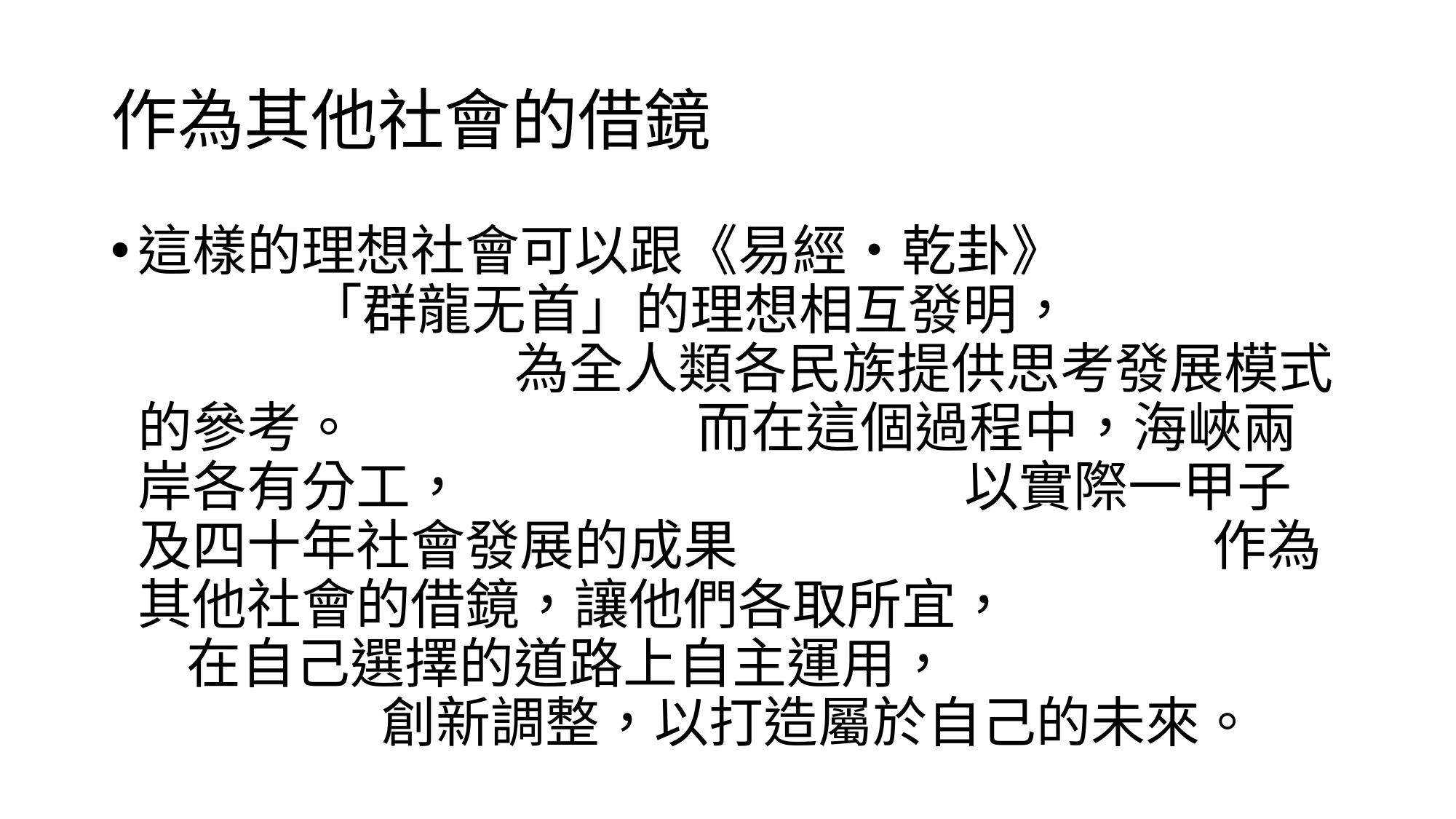

# 作為其他社會的借鏡
這樣的理想社會可以跟《易經‧乾卦》                                     「群龍无首」的理想相互發明，                                                      為全人類各民族提供思考發展模式的參考。                            而在這個過程中，海峽兩岸各有分工，                                         以實際一甲子及四十年社會發展的成果                                       作為其他社會的借鏡，讓他們各取所宜，                                在自己選擇的道路上自主運用，                                                     創新調整，以打造屬於自己的未來。